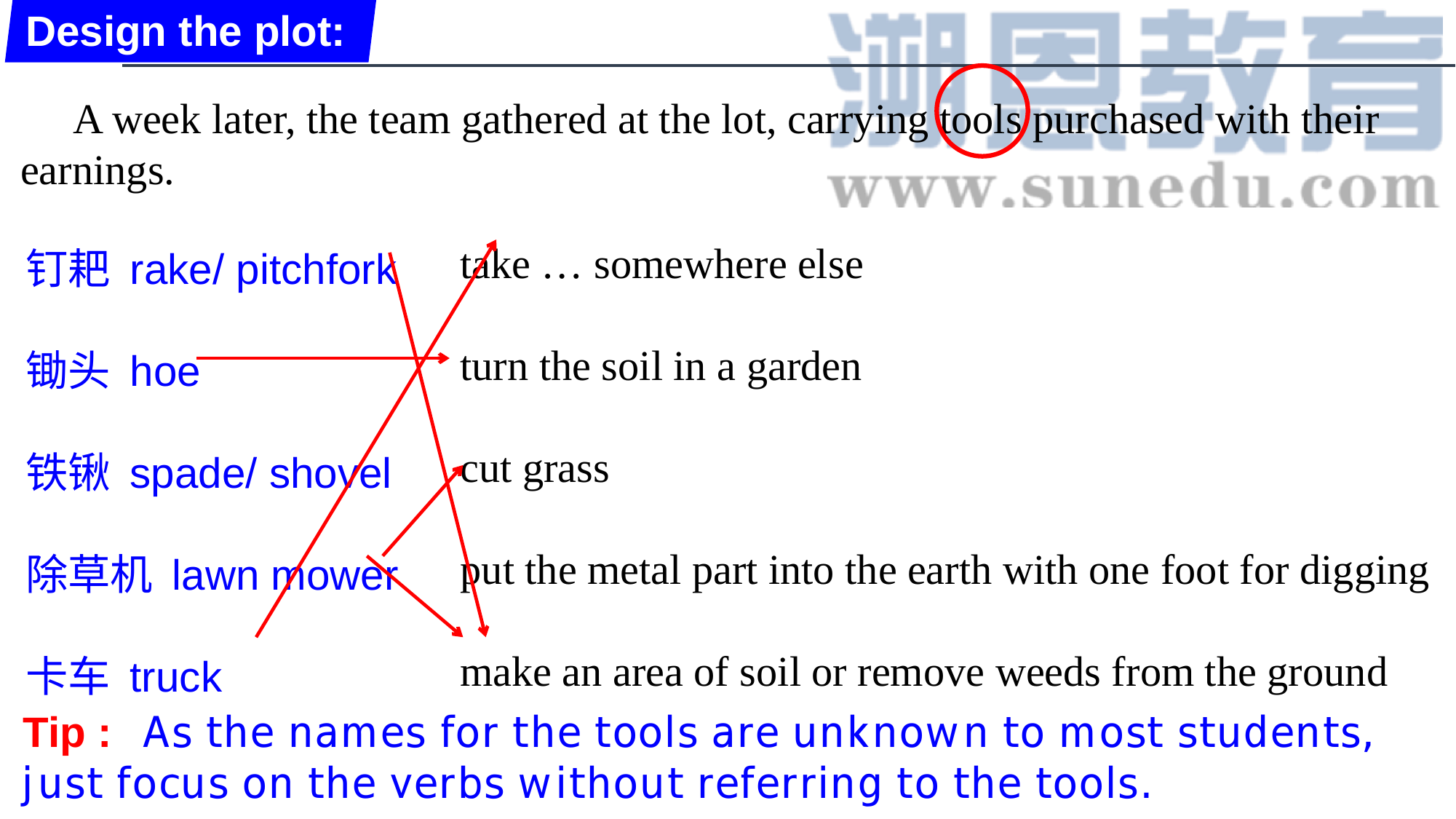

Design the plot:

     A week later, the team gathered at the lot, carrying tools purchased with their earnings.

take … somewhere else
turn the soil in a garden
cut grass
put the metal part into the earth with one foot for digging
make an area of soil or remove weeds from the ground

钉耙 rake/ pitchfork
锄头 hoe
铁锹 spade/ shovel
除草机 lawn mower
卡车 truck

Tip :   As the names for the tools are unknown to most students, just focus on the verbs without referring to the tools.